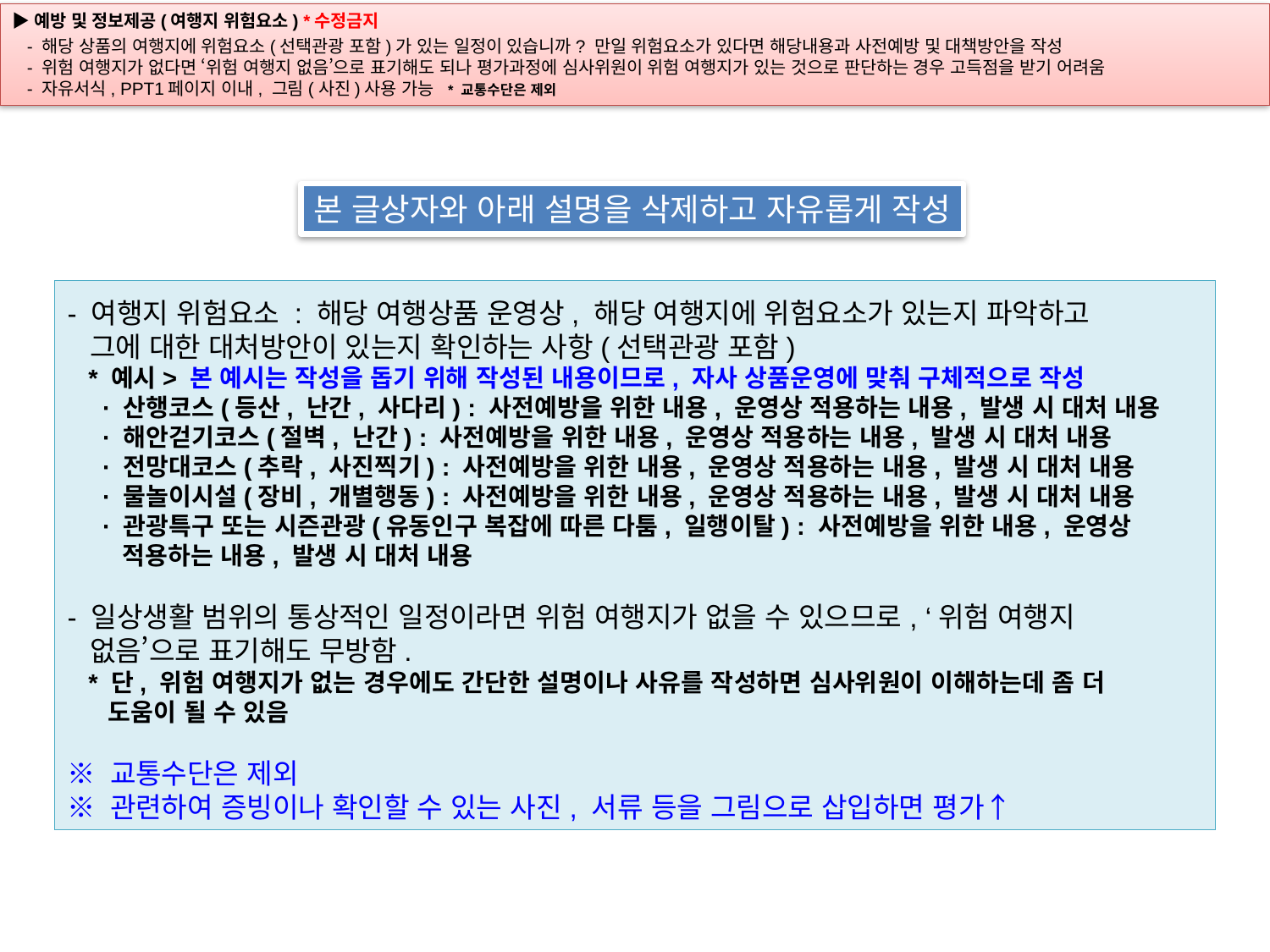

본 글상자와 아래 설명을 삭제하고 자유롭게 작성

- 여행지 위험요소 : 해당 여행상품 운영상, 해당 여행지에 위험요소가 있는지 파악하고
  그에 대한 대처방안이 있는지 확인하는 사항(선택관광 포함)
   * 예시> 본 예시는 작성을 돕기 위해 작성된 내용이므로, 자사 상품운영에 맞춰 구체적으로 작성
     · 산행코스(등산, 난간, 사다리) : 사전예방을 위한 내용, 운영상 적용하는 내용, 발생 시 대처 내용
     · 해안걷기코스(절벽, 난간) : 사전예방을 위한 내용, 운영상 적용하는 내용, 발생 시 대처 내용
     · 전망대코스(추락, 사진찍기) : 사전예방을 위한 내용, 운영상 적용하는 내용, 발생 시 대처 내용
     · 물놀이시설(장비, 개별행동) : 사전예방을 위한 내용, 운영상 적용하는 내용, 발생 시 대처 내용
     · 관광특구 또는 시즌관광(유동인구 복잡에 따른 다툼, 일행이탈) : 사전예방을 위한 내용, 운영상
       적용하는 내용, 발생 시 대처 내용

- 일상생활 범위의 통상적인 일정이라면 위험 여행지가 없을 수 있으므로, ‘위험 여행지
  없음’으로 표기해도 무방함.
   * 단, 위험 여행지가 없는 경우에도 간단한 설명이나 사유를 작성하면 심사위원이 이해하는데 좀 더
     도움이 될 수 있음

※ 교통수단은 제외
※ 관련하여 증빙이나 확인할 수 있는 사진, 서류 등을 그림으로 삽입하면 평가↑